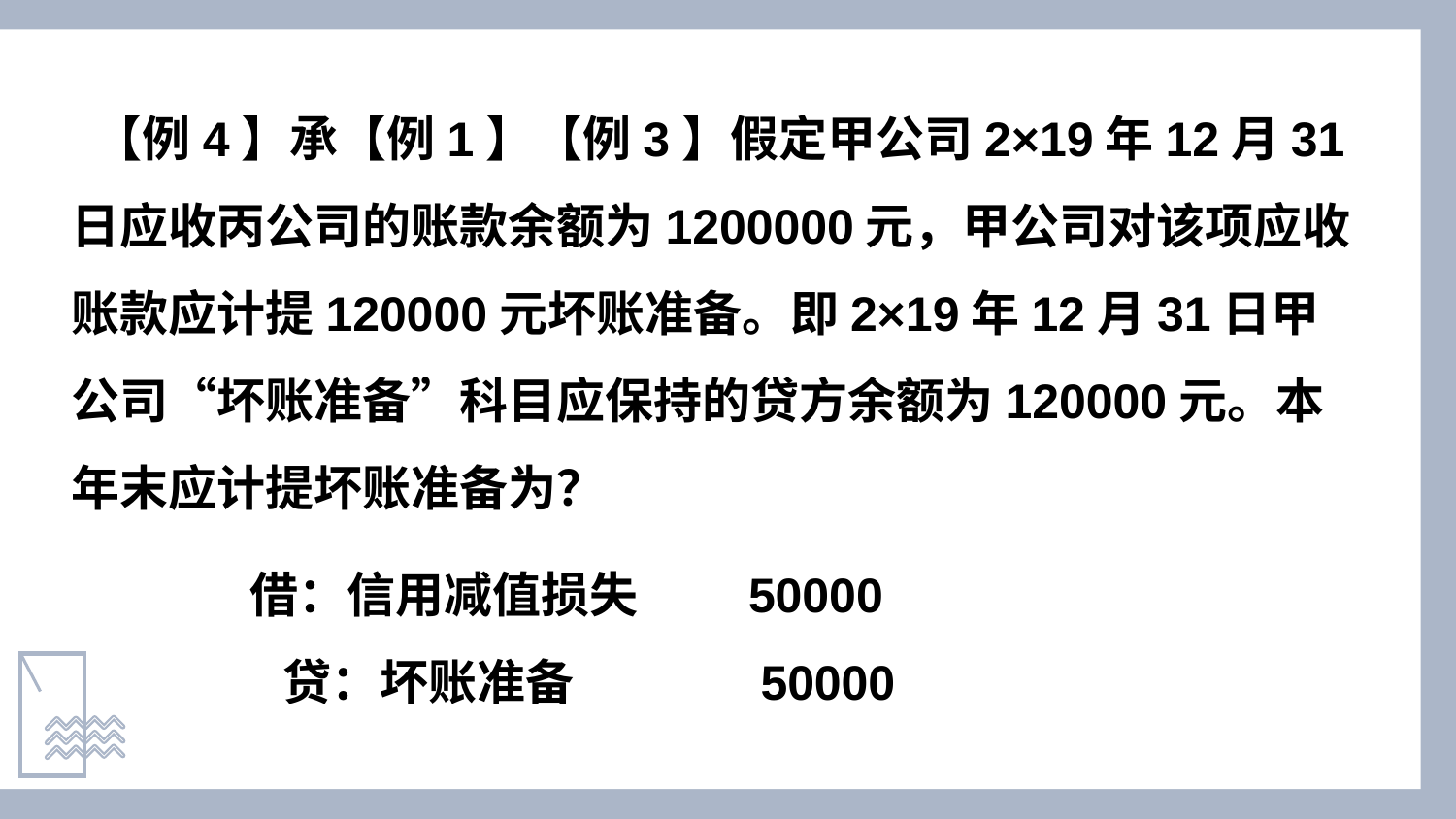

【例4】承【例1】【例3】假定甲公司2×19年12月31日应收丙公司的账款余额为1200000元，甲公司对该项应收账款应计提120000元坏账准备。即2×19年12月31日甲公司“坏账准备”科目应保持的贷方余额为120000元。本年末应计提坏账准备为？
 借：信用减值损失         50000
    贷：坏账准备                50000